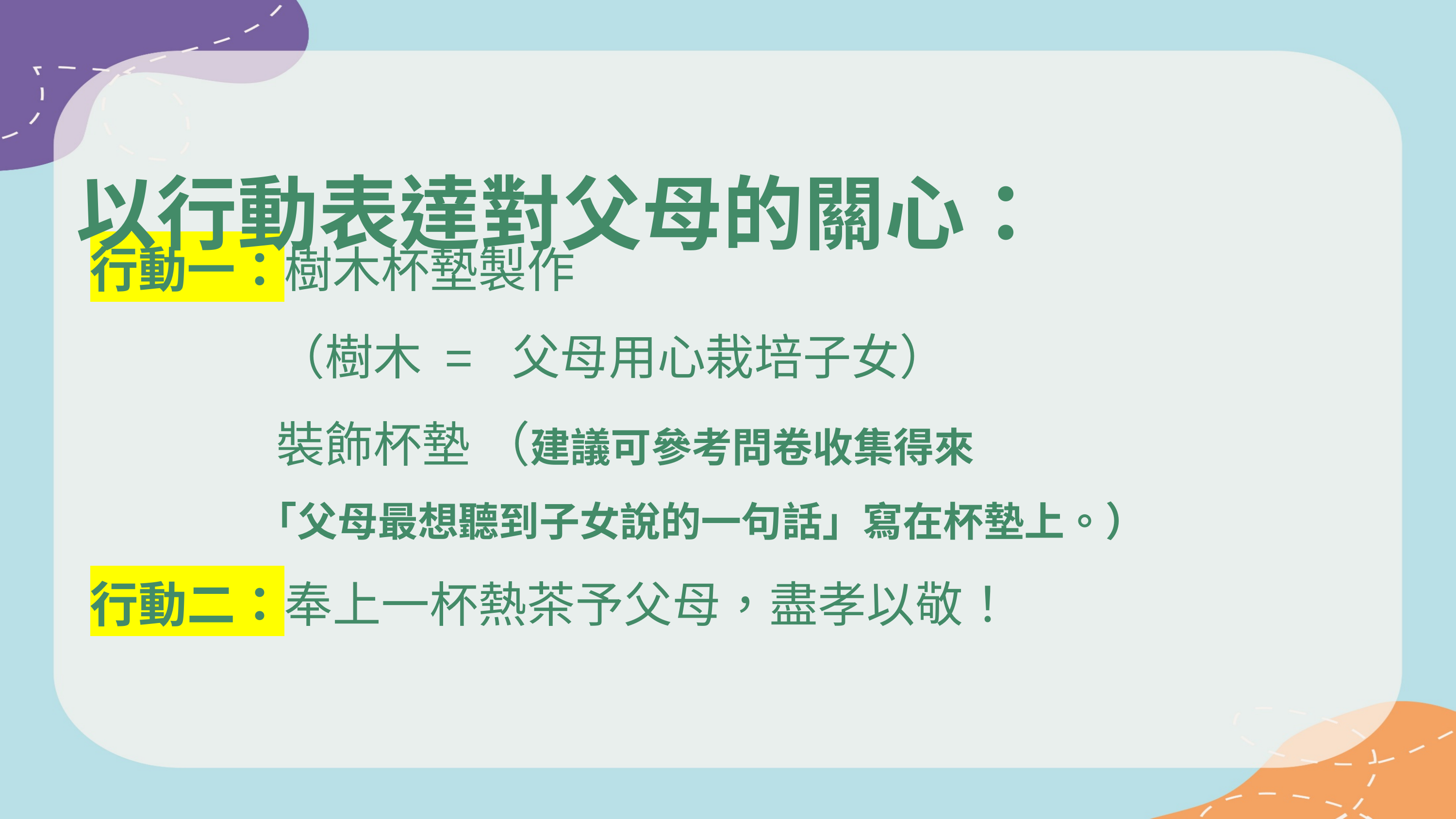

以行動表達對父母的關心：
行動一：樹木杯墊製作
                （樹木 =  父母用心栽培子女）
                裝飾杯墊 （建議可參考問卷收集得來
                 「父母最想聽到子女說的一句話」寫在杯墊上。）
行動二：奉上一杯熱茶予父母，盡孝以敬！